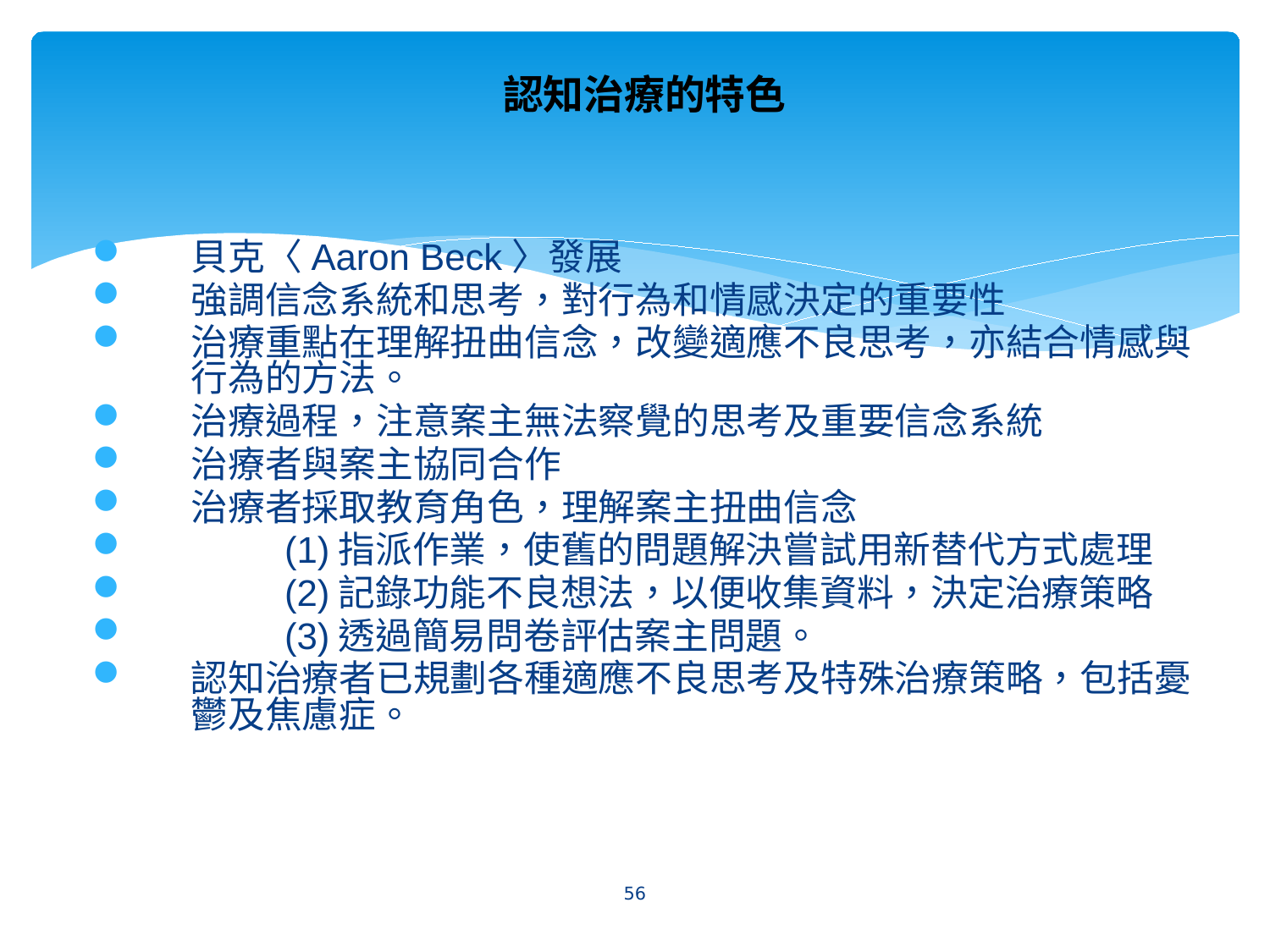

# 認知治療的特色
貝克〈Aaron Beck〉發展
強調信念系統和思考，對行為和情感決定的重要性
治療重點在理解扭曲信念，改變適應不良思考，亦結合情感與行為的方法。
治療過程，注意案主無法察覺的思考及重要信念系統
治療者與案主協同合作
治療者採取教育角色，理解案主扭曲信念
         (1)指派作業，使舊的問題解決嘗試用新替代方式處理
         (2)記錄功能不良想法，以便收集資料，決定治療策略
         (3)透過簡易問卷評估案主問題。
認知治療者已規劃各種適應不良思考及特殊治療策略，包括憂鬱及焦慮症。

56